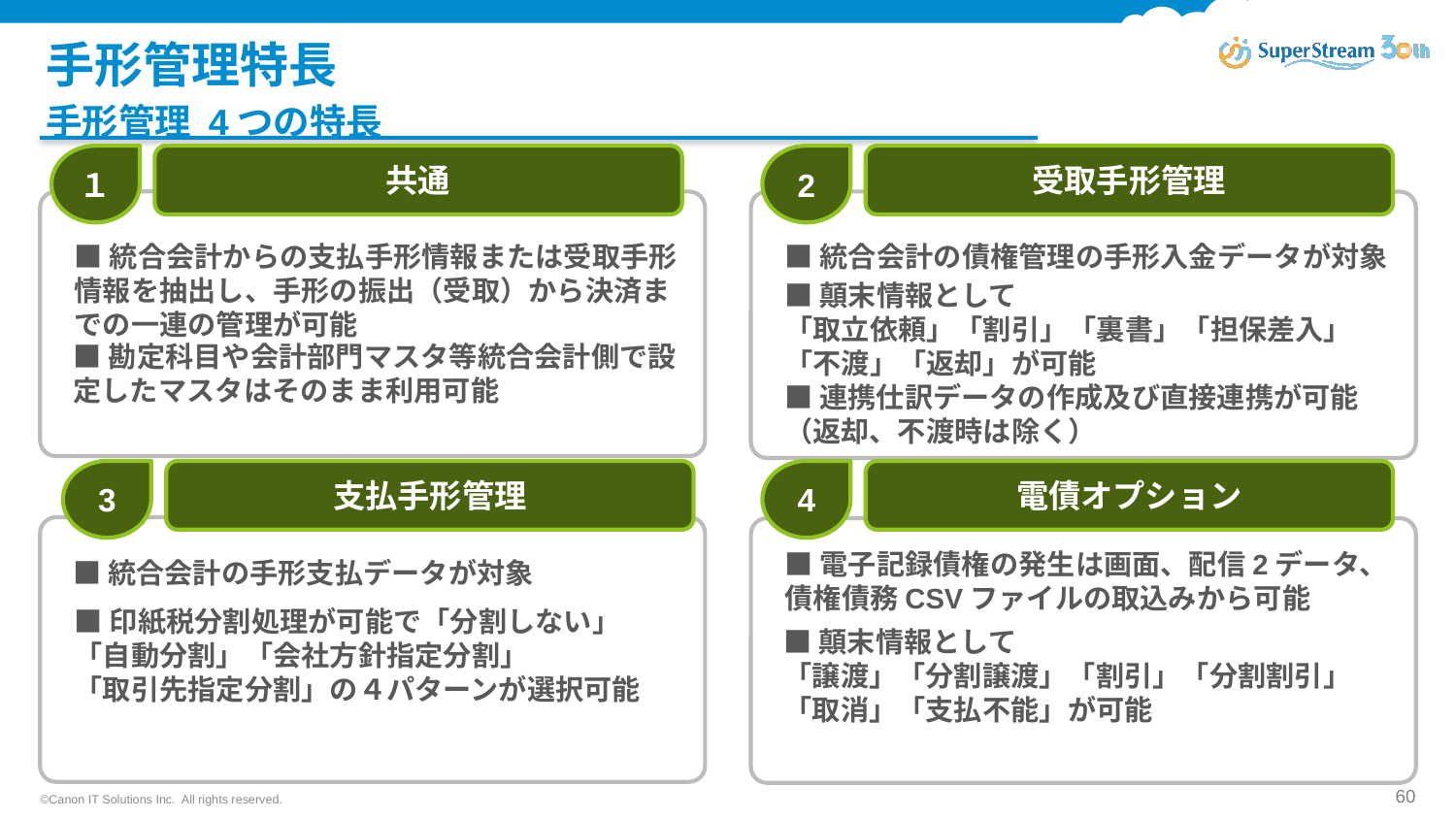

# 手形管理特長
手形管理 4つの特長

１
共通
2
受取手形管理

■統合会計の債権管理の手形入金データが対象
■統合会計からの支払手形情報または受取手形情報を抽出し、手形の振出（受取）から決済までの一連の管理が可能
■顛末情報として
「取立依頼」「割引」「裏書」「担保差入」「不渡」「返却」が可能
■勘定科目や会計部門マスタ等統合会計側で設定したマスタはそのまま利用可能
■連携仕訳データの作成及び直接連携が可能　（返却、不渡時は除く）
3
支払手形管理
4
電債オプション

■電子記録債権の発生は画面、配信2データ、
債権債務CSVファイルの取込みから可能
■統合会計の手形支払データが対象
■印紙税分割処理が可能で「分割しない」
「自動分割」「会社方針指定分割」
「取引先指定分割」の４パターンが選択可能
■顛末情報として
「譲渡」「分割譲渡」「割引」「分割割引」「取消」「支払不能」が可能
©Canon IT Solutions Inc.  All rights reserved.
60